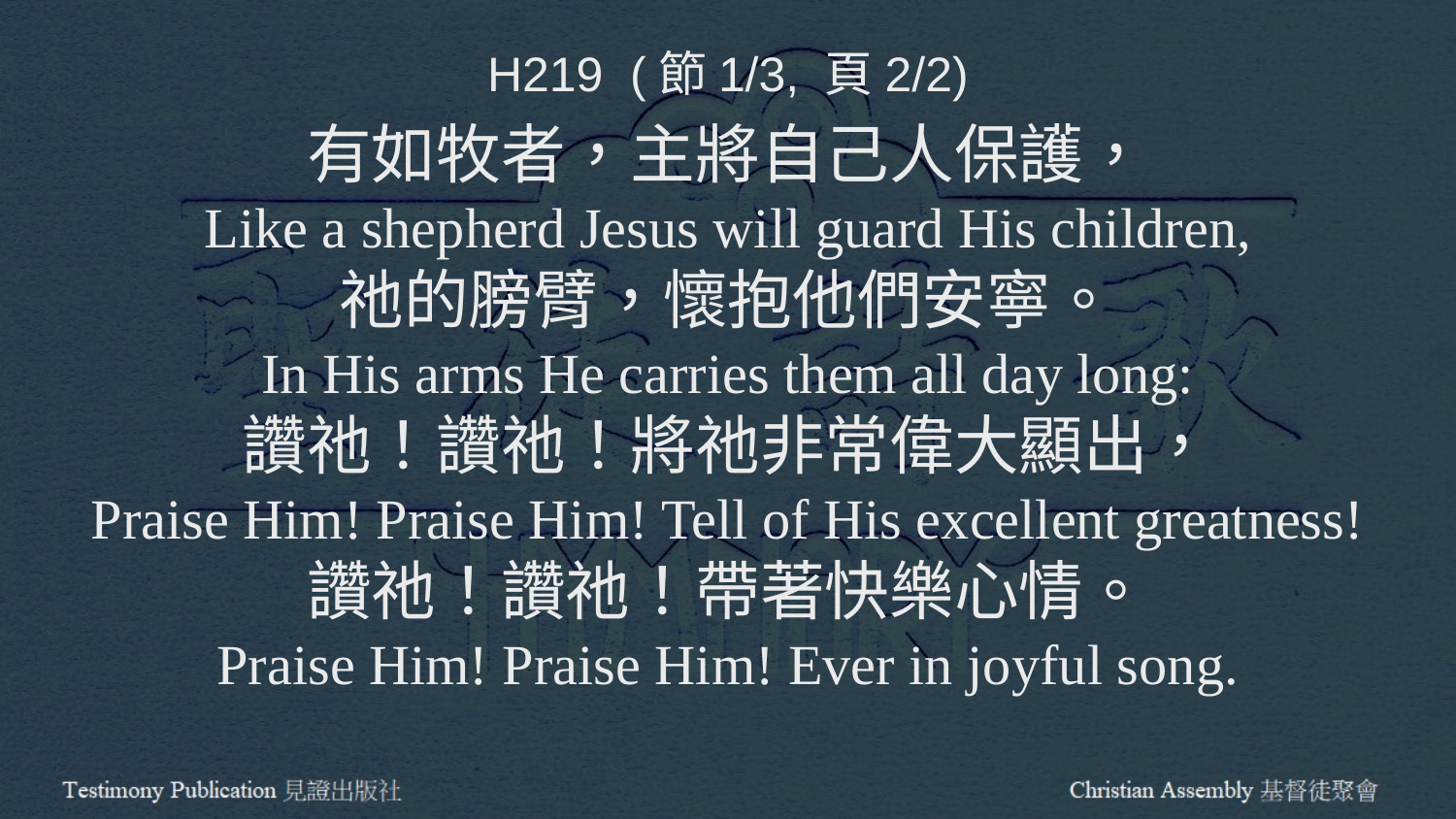

H219  (節1/3, 頁2/2)
有如牧者，主將自己人保護，
Like a shepherd Jesus will guard His children,
祂的膀臂，懷抱他們安寧。
In His arms He carries them all day long:
讚祂！讚祂！將祂非常偉大顯出，
Praise Him! Praise Him! Tell of His excellent greatness!
讚祂！讚祂！帶著快樂心情。
Praise Him! Praise Him! Ever in joyful song.